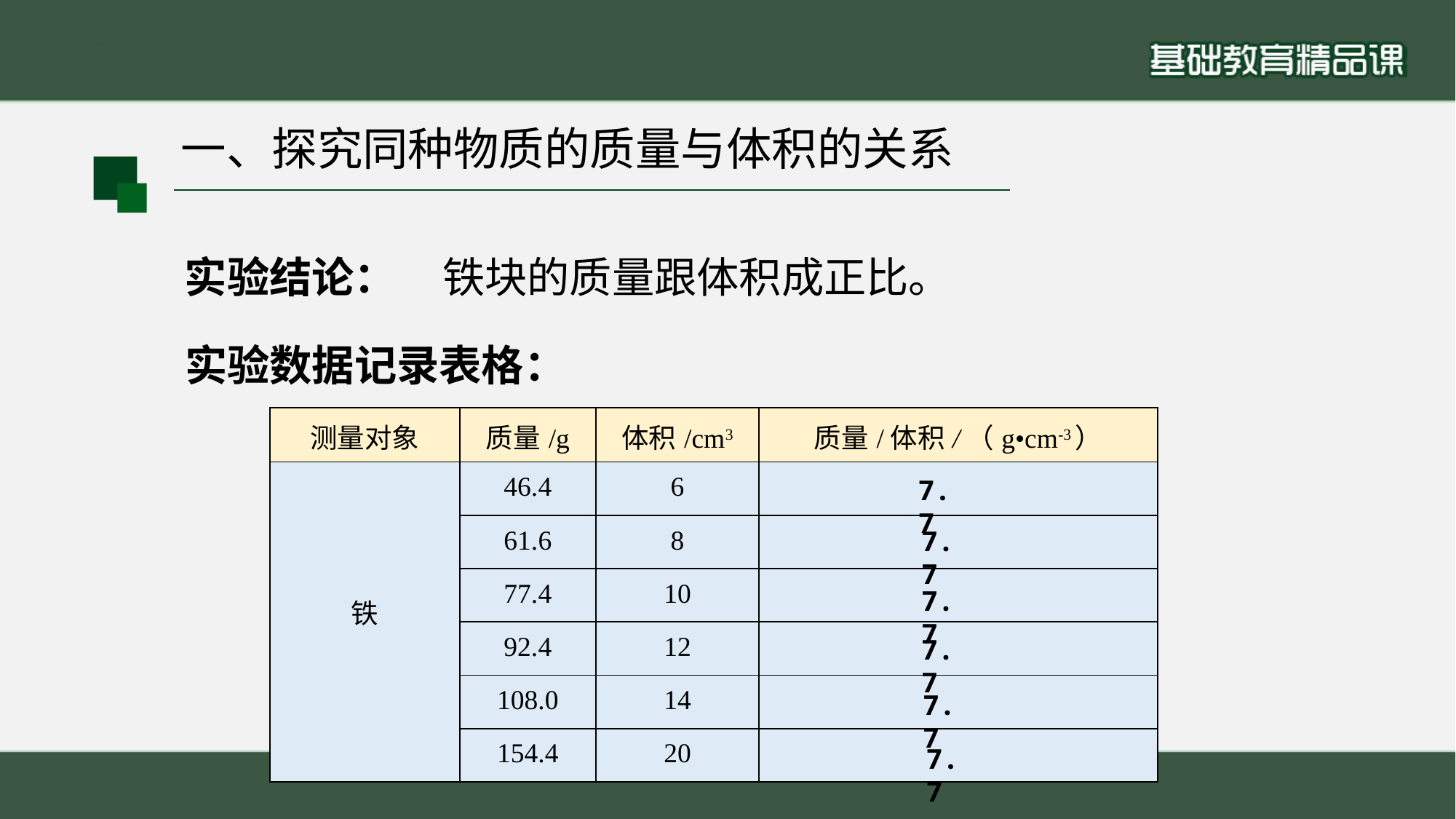

一、探究同种物质的质量与体积的关系

实验结论：
铁块的质量跟体积成正比。
实验数据记录表格：
| 测量对象 | 质量/g | 体积/cm3 | 质量/体积/（g•cm-3） |
| --- | --- | --- | --- |
| 铁 | 46.4 | 6 |  |
| --- | --- | --- | --- |
|  | 61.6 | 8 |  |
|  | 77.4 | 10 |  |
|  | 92.4 | 12 |  |
|  | 108.0 | 14 |  |
|  | 154.4 | 20 |  |
7.7
7.7
7.7
7.7
7.7
7.7